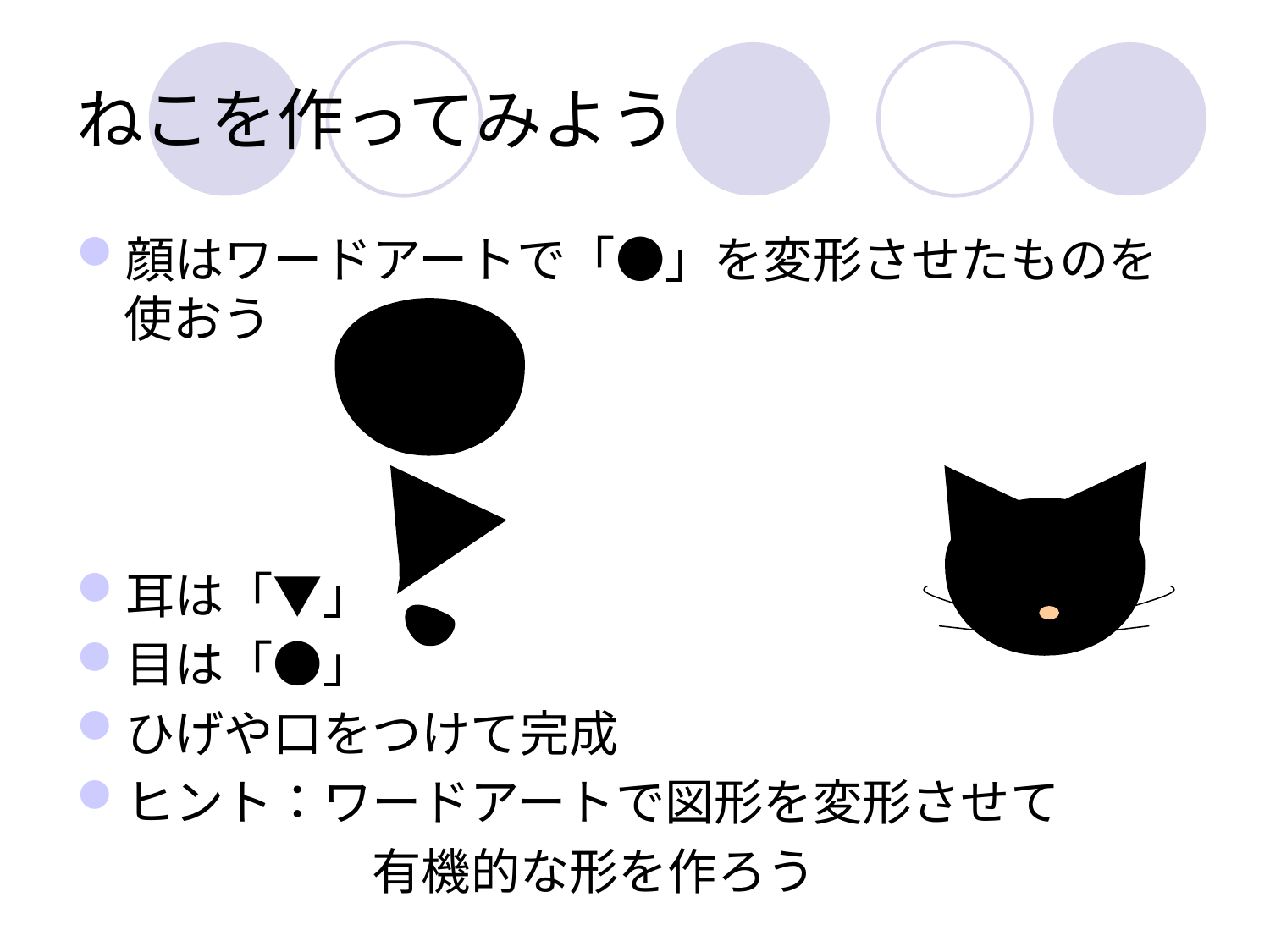

# ねこを作ってみよう
顔はワードアートで「●」を変形させたものを使おう

耳は「▼」
目は「●」
ひげや口をつけて完成
ヒント：ワードアートで図形を変形させて
　　　　　　有機的な形を作ろう
●
▲
▲
▲
●
●
●

●